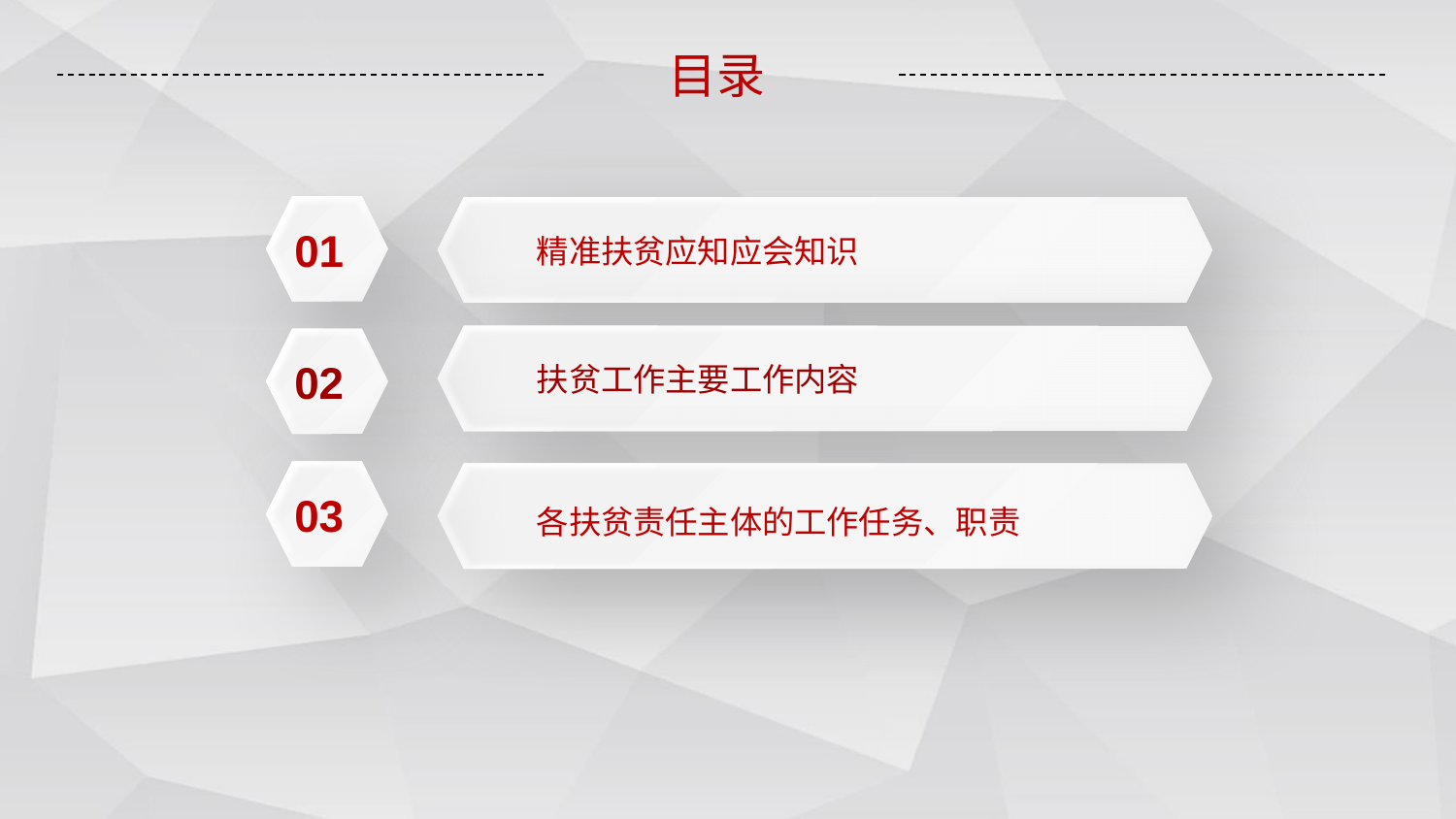

目录

01

精准扶贫应知应会知识

扶贫工作主要工作内容

02

03

各扶贫责任主体的工作任务、职责